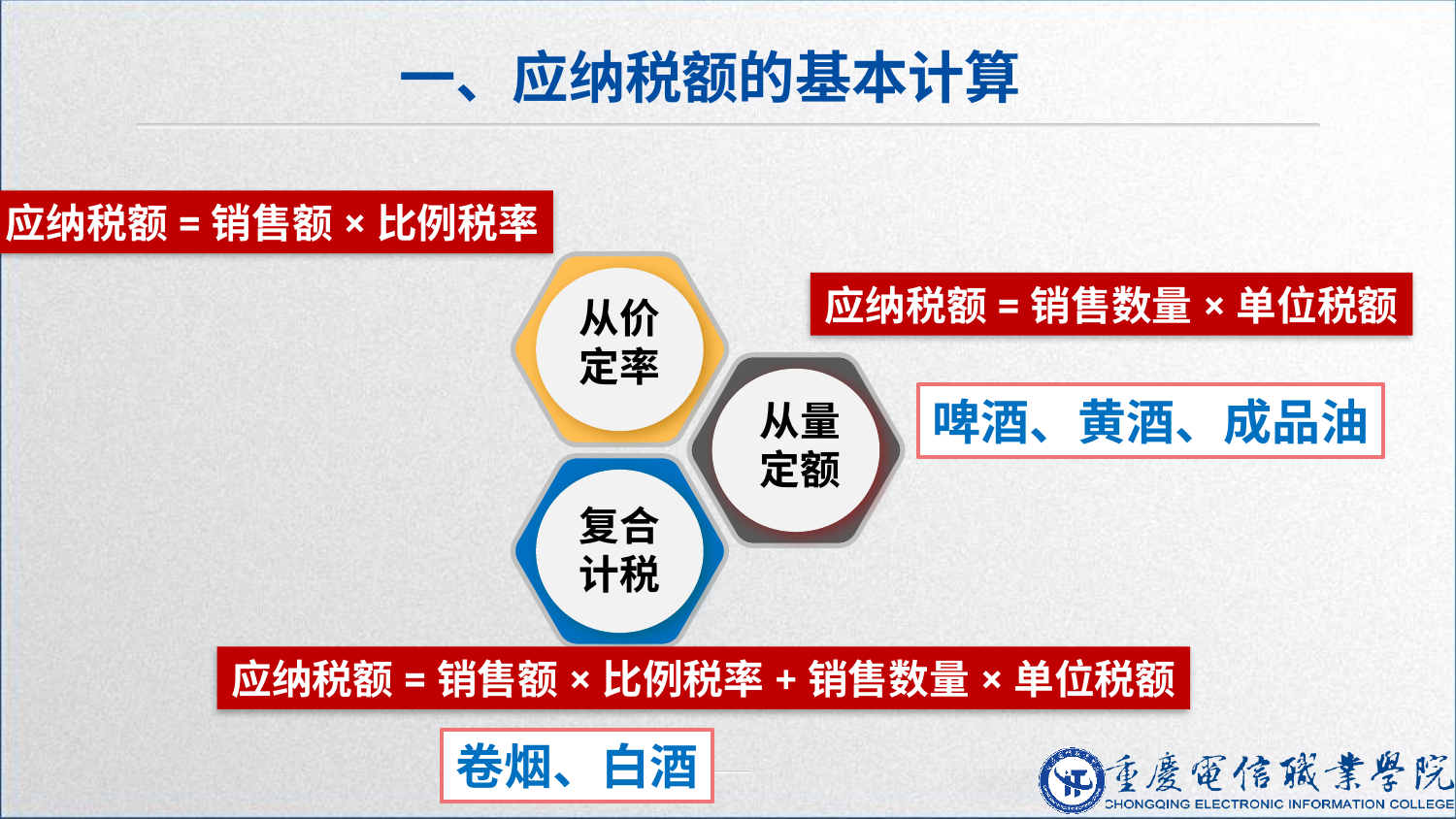

一、应纳税额的基本计算

应纳税额=销售额×比例税率

应纳税额=销售数量×单位税额
从价
定率

啤酒、黄酒、成品油
从量
定额

复合
计税
应纳税额=销售额×比例税率+销售数量×单位税额
卷烟、白酒